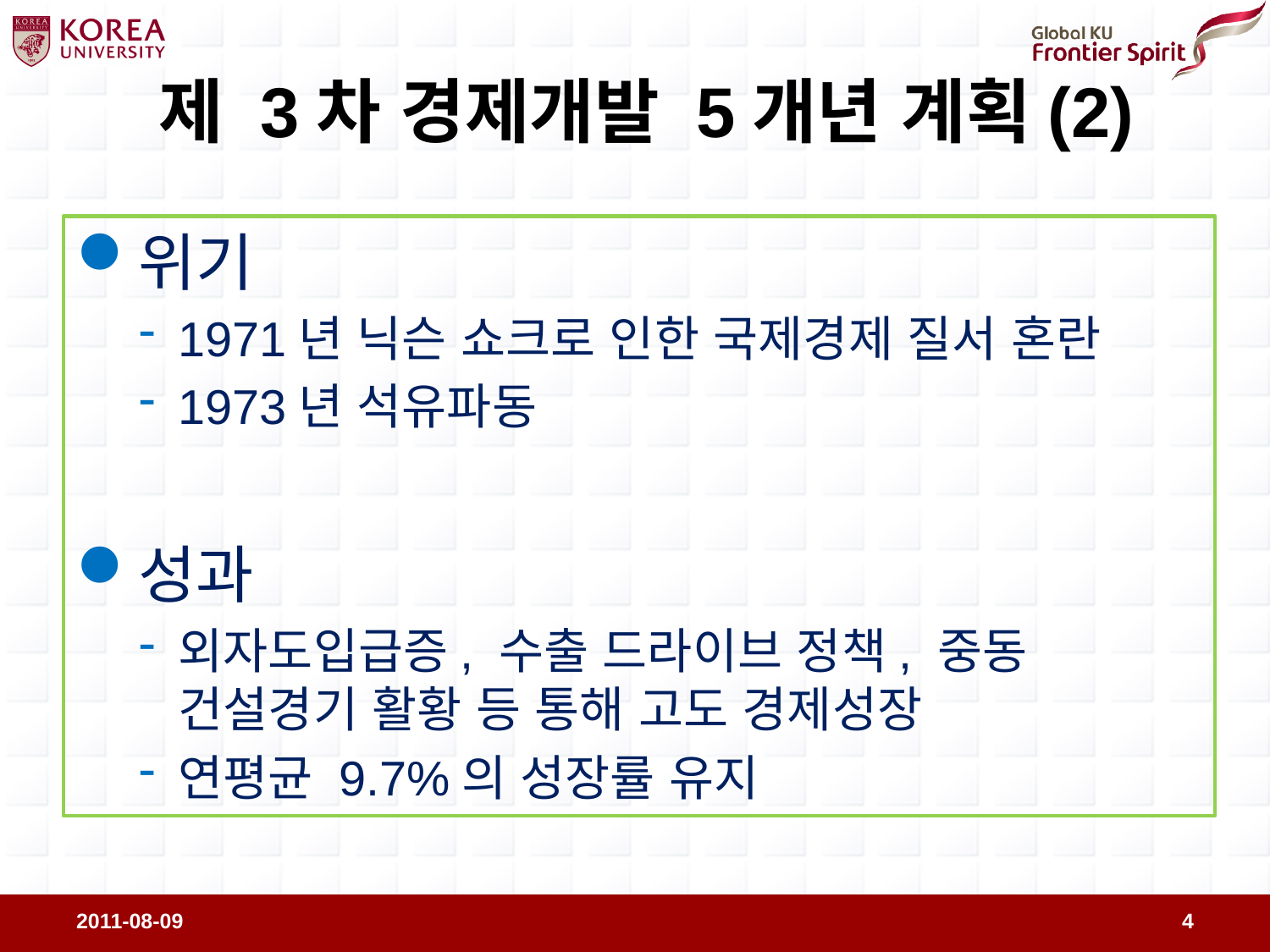

# 제 3차 경제개발 5개년 계획(2)
위기
1971년 닉슨 쇼크로 인한 국제경제 질서 혼란
1973년 석유파동

성과
외자도입급증, 수출 드라이브 정책, 중동 건설경기 활황 등 통해 고도 경제성장
연평균 9.7%의 성장률 유지

2011-08-09
4